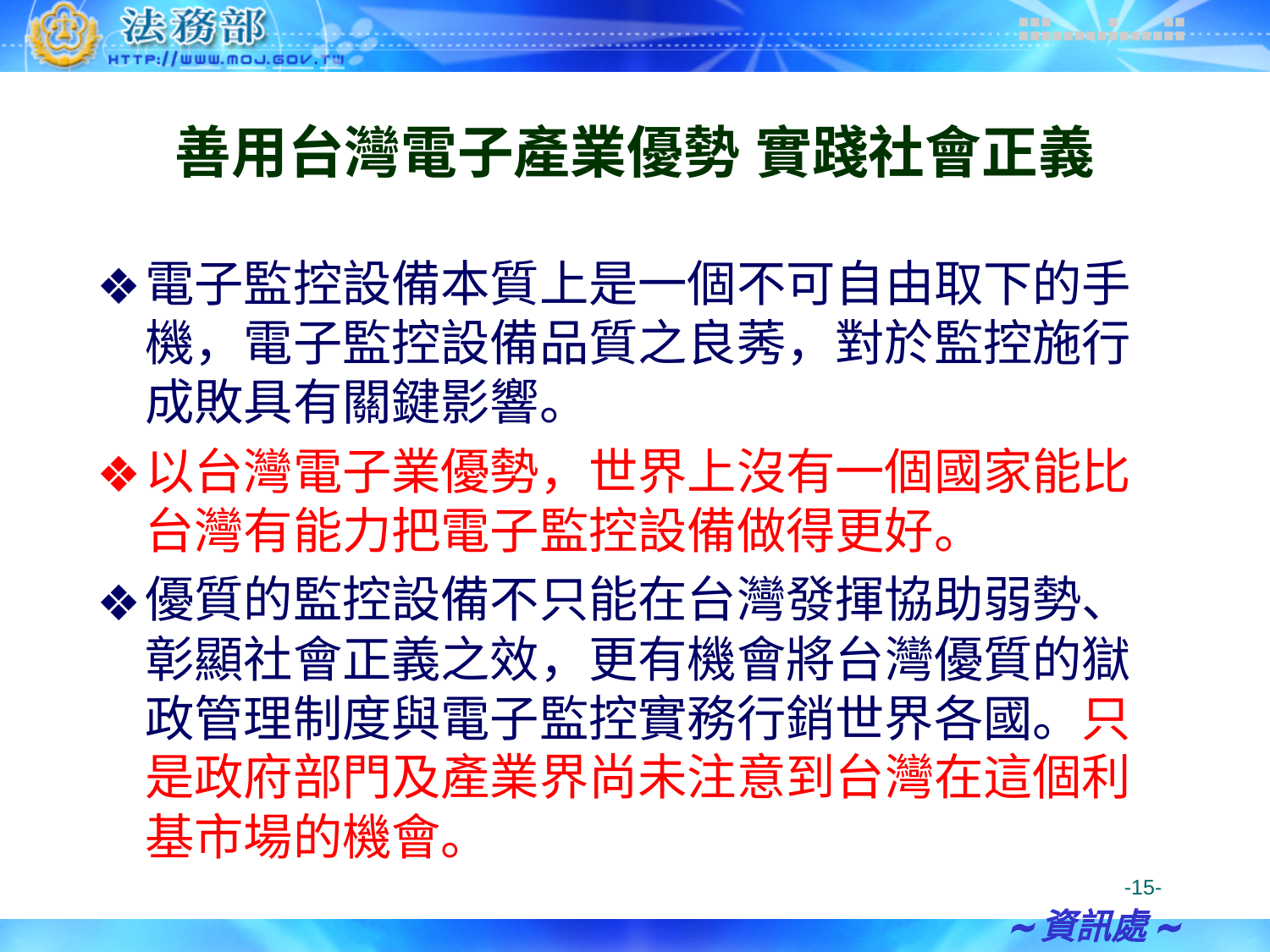

# 善用台灣電子產業優勢 實踐社會正義
電子監控設備本質上是一個不可自由取下的手機，電子監控設備品質之良莠，對於監控施行成敗具有關鍵影響。
以台灣電子業優勢，世界上沒有一個國家能比台灣有能力把電子監控設備做得更好。
優質的監控設備不只能在台灣發揮協助弱勢、彰顯社會正義之效，更有機會將台灣優質的獄政管理制度與電子監控實務行銷世界各國。只是政府部門及產業界尚未注意到台灣在這個利基市場的機會。

-15-